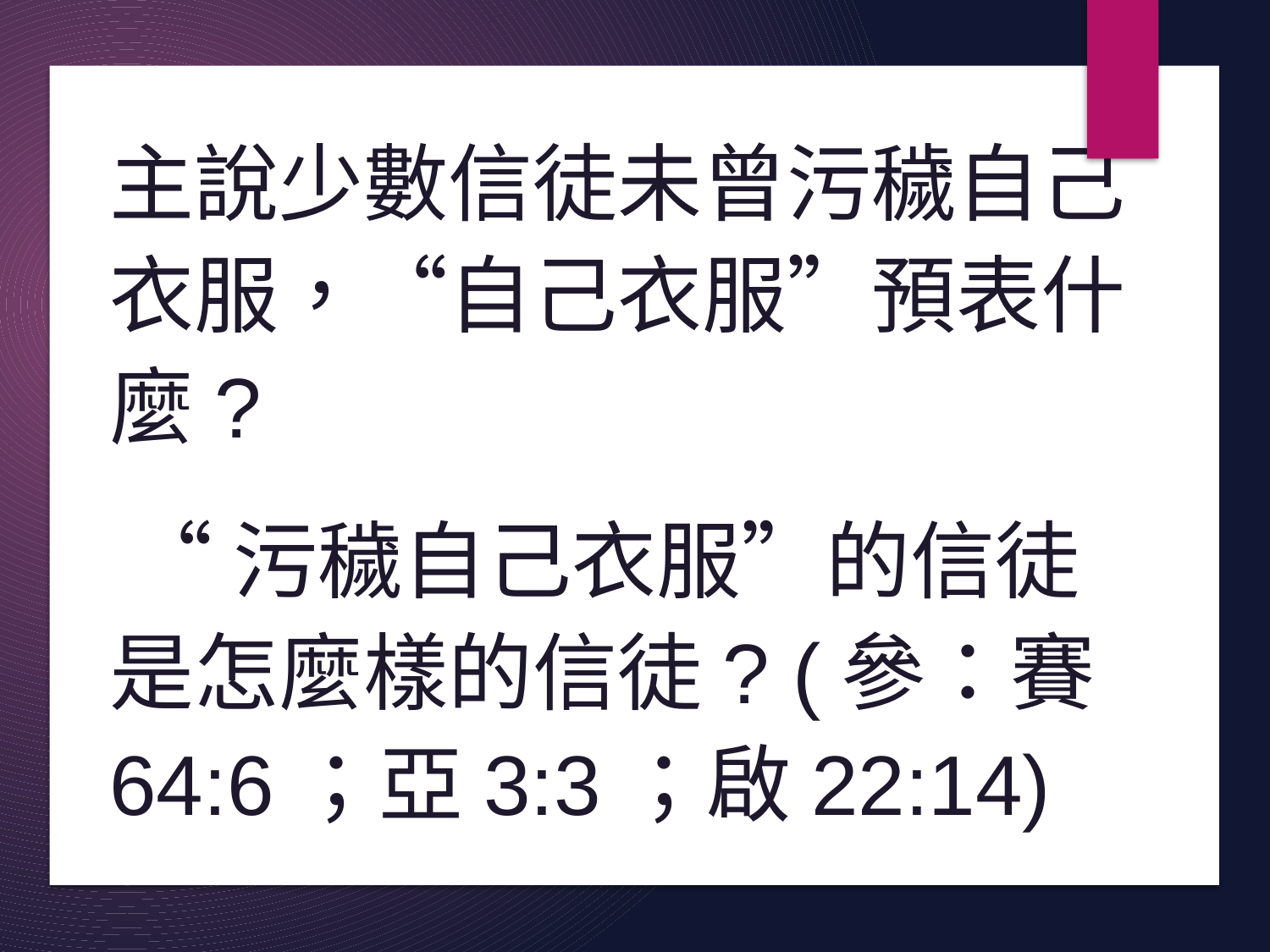

# 主說少數信徒未曾污穢自己衣服，“自己衣服”預表什麼?
 “污穢自己衣服”的信徒是怎麼樣的信徒? (參：賽64:6；亞3:3；啟22:14)